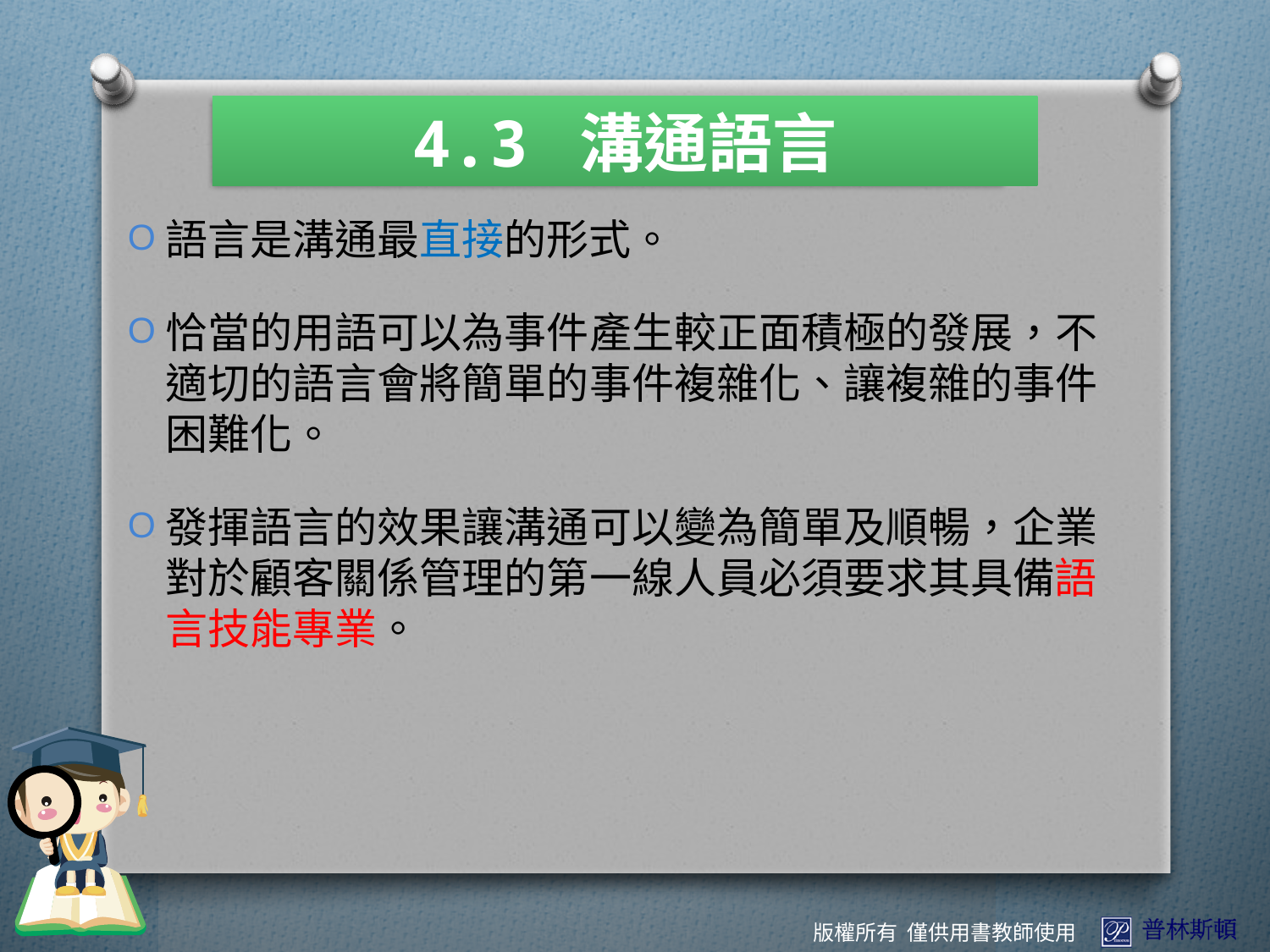

4.3 溝通語言
語言是溝通最直接的形式。
恰當的用語可以為事件產生較正面積極的發展，不適切的語言會將簡單的事件複雜化、讓複雜的事件困難化。
發揮語言的效果讓溝通可以變為簡單及順暢，企業對於顧客關係管理的第一線人員必須要求其具備語言技能專業。